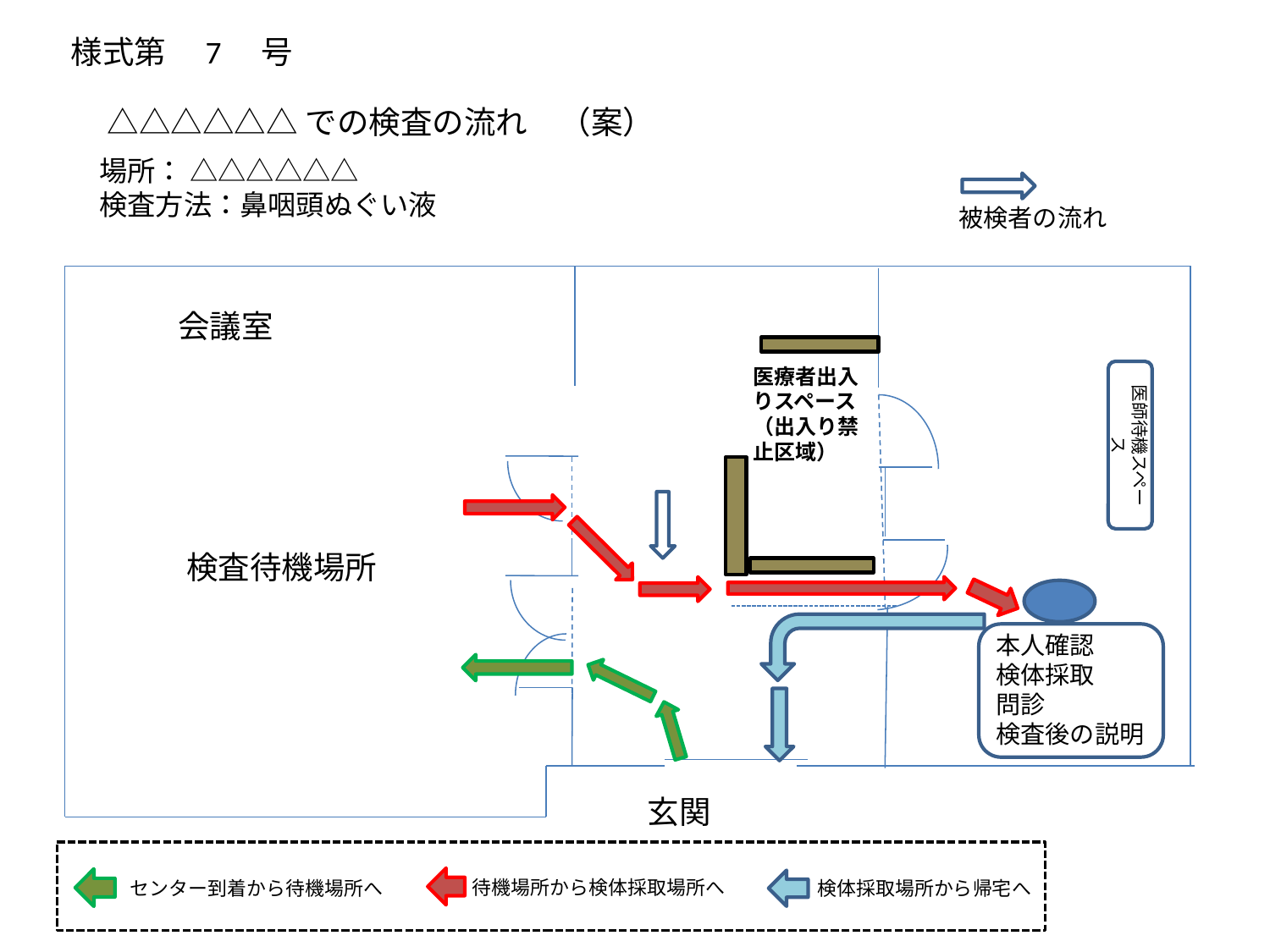

様式第　7　号
△△△△△△での検査の流れ　（案）
場所： △△△△△△
検査方法：鼻咽頭ぬぐい液

被検者の流れ
会議室

医療者出入りスペース（出入り禁止区域）
医師待機スペース

検査待機場所

本人確認
検体採取
問診
検査後の説明

玄関

待機場所から検体採取場所へ
センター到着から待機場所へ

検体採取場所から帰宅へ